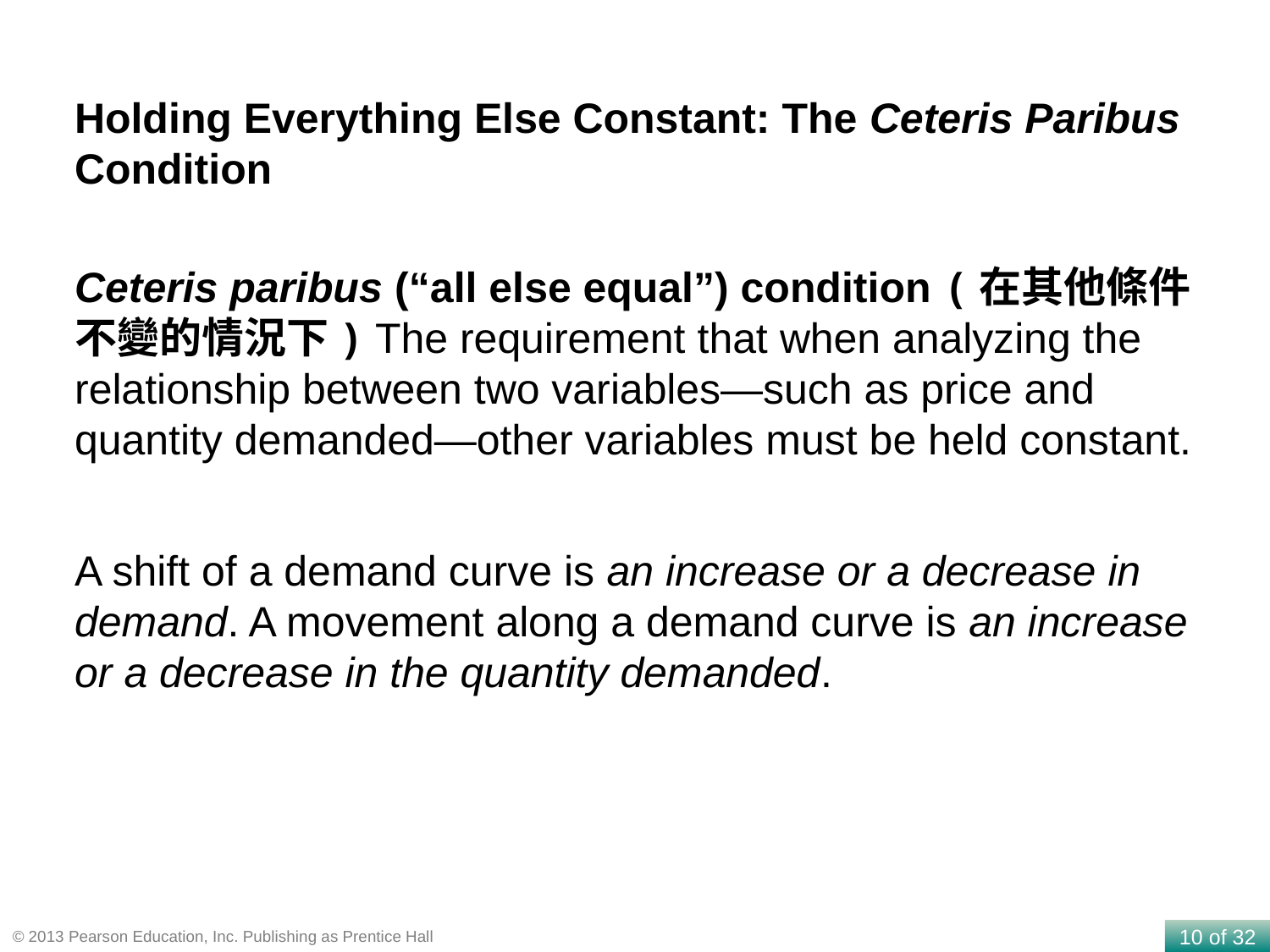

Holding Everything Else Constant: The Ceteris Paribus Condition
Ceteris paribus (“all else equal”) condition (在其他條件不變的情況下) The requirement that when analyzing the relationship between two variables—such as price and quantity demanded—other variables must be held constant.

A shift of a demand curve is an increase or a decrease in demand. A movement along a demand curve is an increase or a decrease in the quantity demanded.